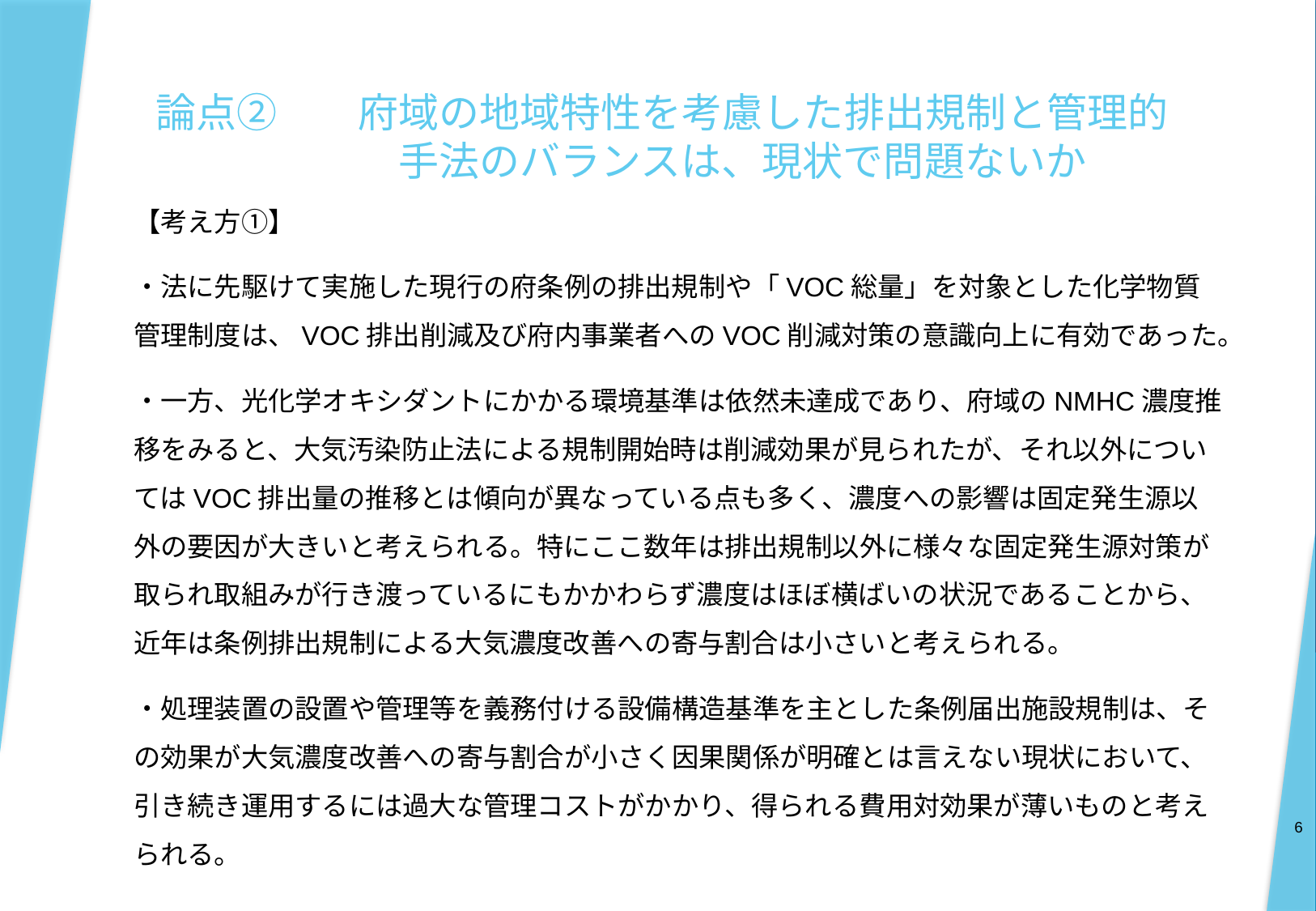

# 論点②　　府域の地域特性を考慮した排出規制と管理的 　　　　　　手法のバランスは、現状で問題ないか
【考え方①】
・法に先駆けて実施した現行の府条例の排出規制や「VOC総量」を対象とした化学物質管理制度は、VOC排出削減及び府内事業者へのVOC削減対策の意識向上に有効であった。
・一方、光化学オキシダントにかかる環境基準は依然未達成であり、府域のNMHC濃度推移をみると、大気汚染防止法による規制開始時は削減効果が見られたが、それ以外についてはVOC排出量の推移とは傾向が異なっている点も多く、濃度への影響は固定発生源以外の要因が大きいと考えられる。特にここ数年は排出規制以外に様々な固定発生源対策が取られ取組みが行き渡っているにもかかわらず濃度はほぼ横ばいの状況であることから、近年は条例排出規制による大気濃度改善への寄与割合は小さいと考えられる。
・処理装置の設置や管理等を義務付ける設備構造基準を主とした条例届出施設規制は、その効果が大気濃度改善への寄与割合が小さく因果関係が明確とは言えない現状において、引き続き運用するには過大な管理コストがかかり、得られる費用対効果が薄いものと考えられる。

6